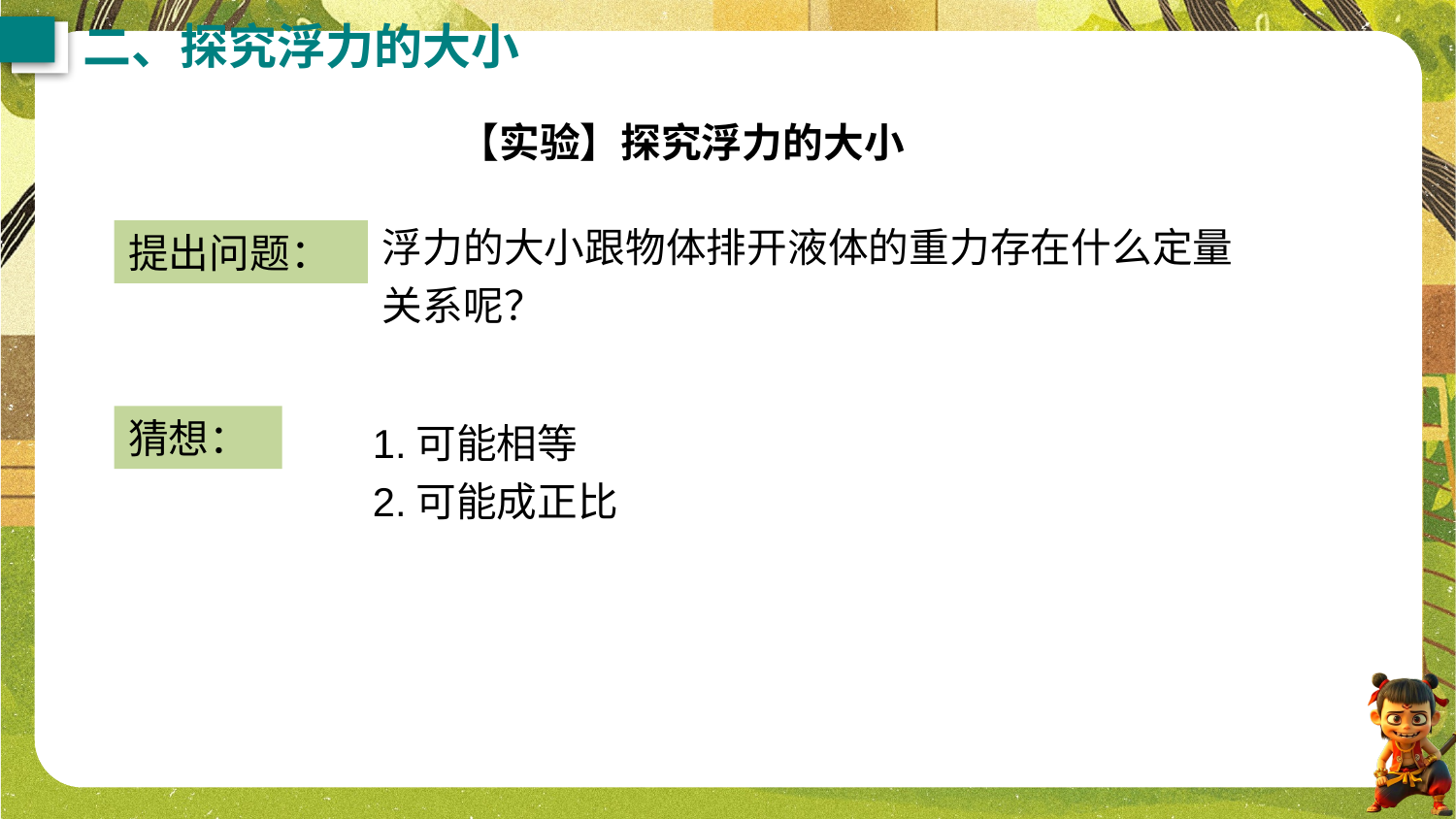

二、探究浮力的大小

【实验】探究浮力的大小
浮力的大小跟物体排开液体的重力存在什么定量关系呢？
提出问题：
1.可能相等
2.可能成正比
猜想：